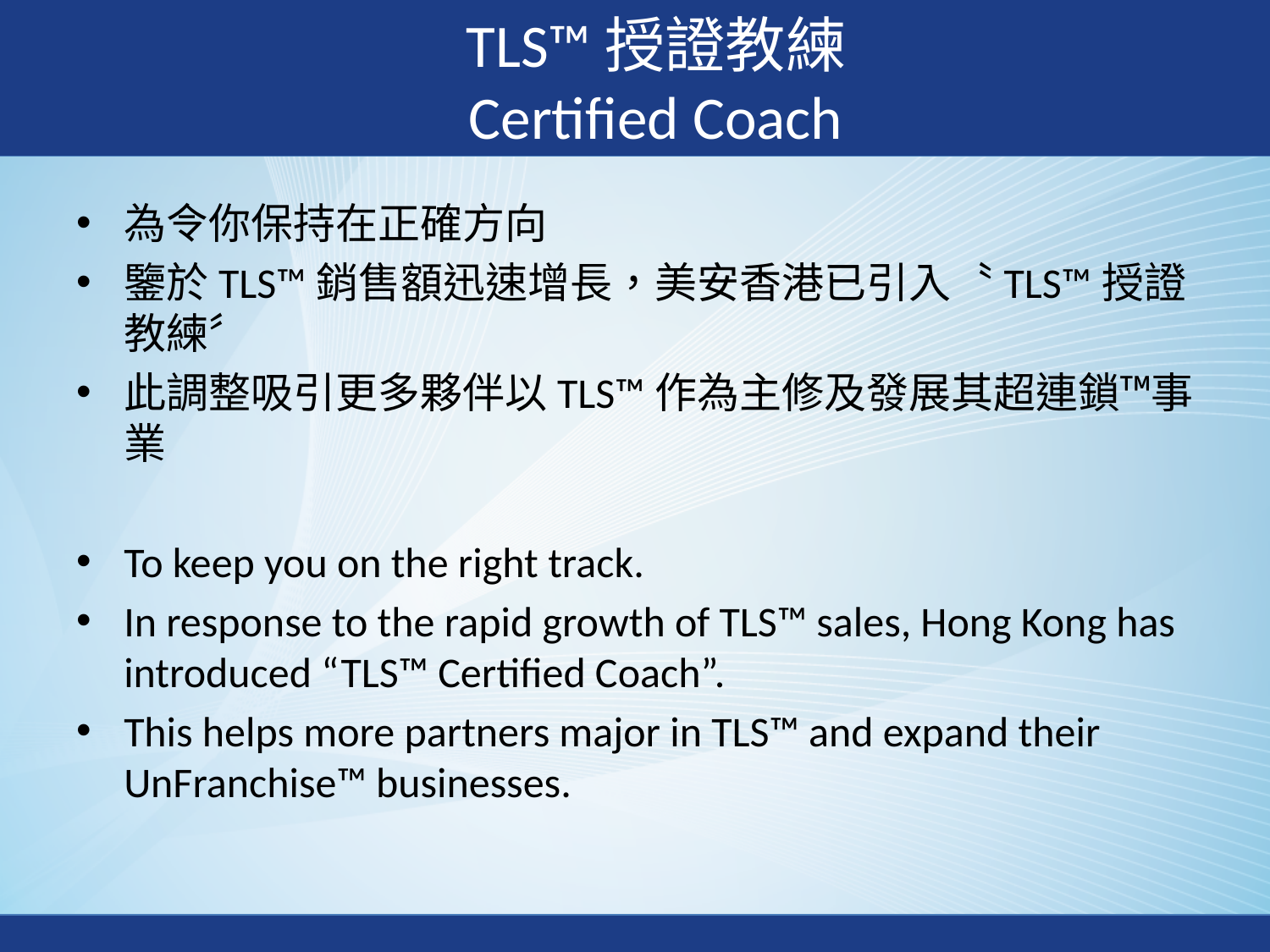

TLS™授證教練
Certified Coach

為令你保持在正確方向
鑒於TLS™銷售額迅速增長，美安香港已引入〝TLS™授證教練〞
此調整吸引更多夥伴以TLS™作為主修及發展其超連鎖™事業

To keep you on the right track.
In response to the rapid growth of TLS™ sales, Hong Kong has introduced “TLS™ Certified Coach”.
This helps more partners major in TLS™ and expand their UnFranchise™ businesses.